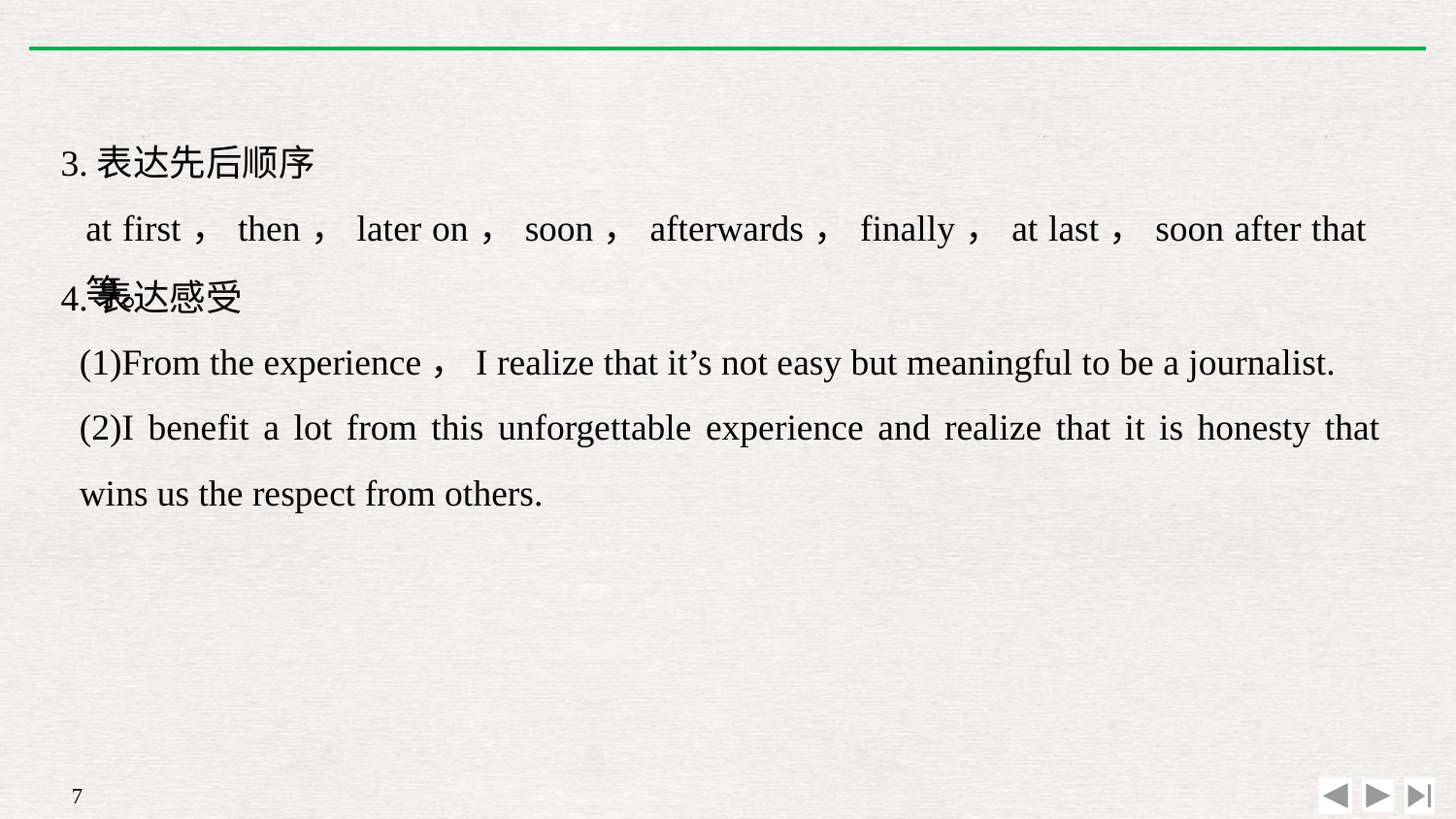

3.表达先后顺序
at first，then，later on，soon，afterwards，finally，at last，soon after that等。
4.表达感受
(1)From the experience，I realize that it’s not easy but meaningful to be a journalist.
(2)I benefit a lot from this unforgettable experience and realize that it is honesty that wins us the respect from others.